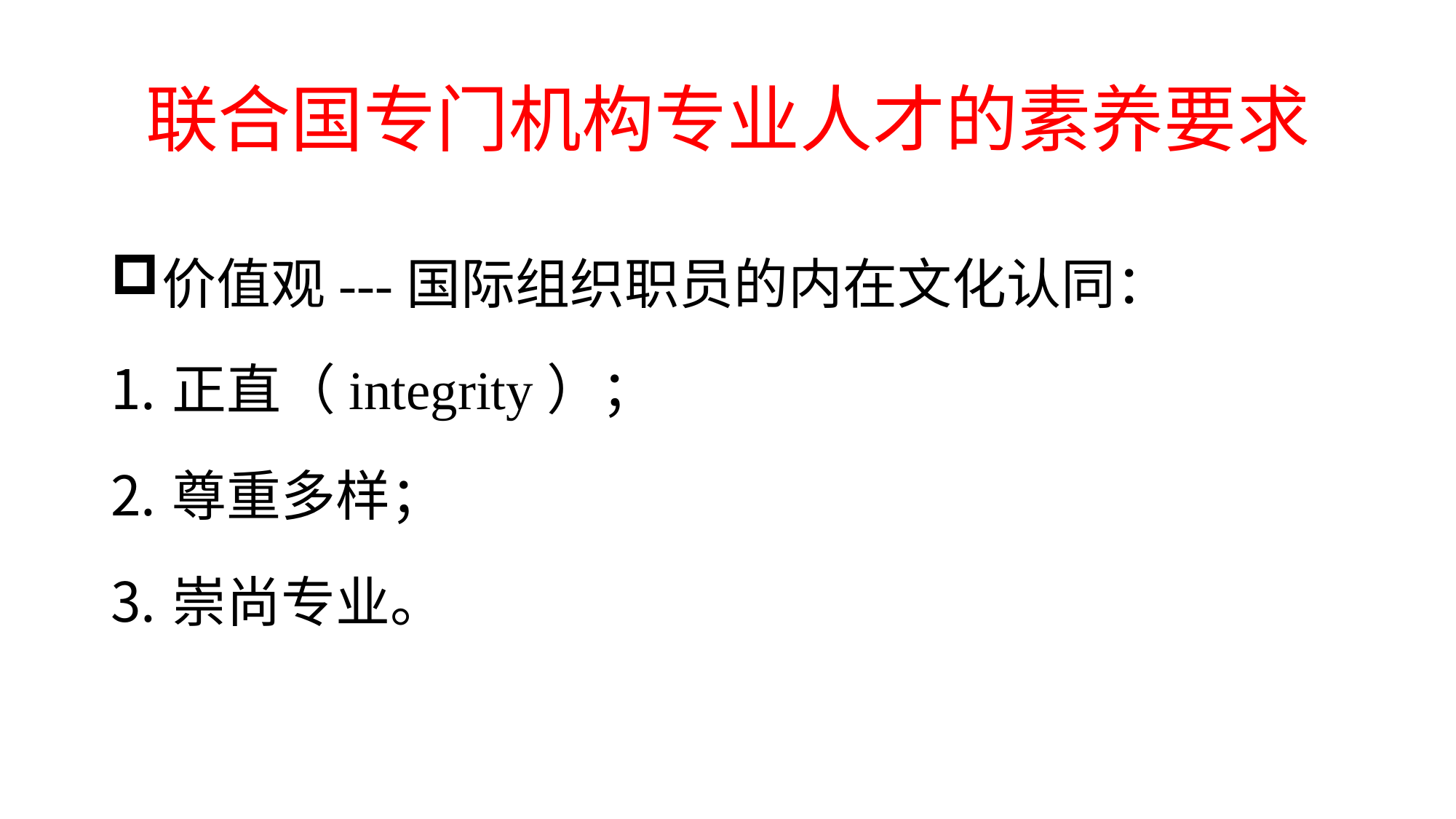

# 联合国专门机构专业人才的素养要求
价值观---国际组织职员的内在文化认同：
正直（integrity）；
尊重多样；
崇尚专业。